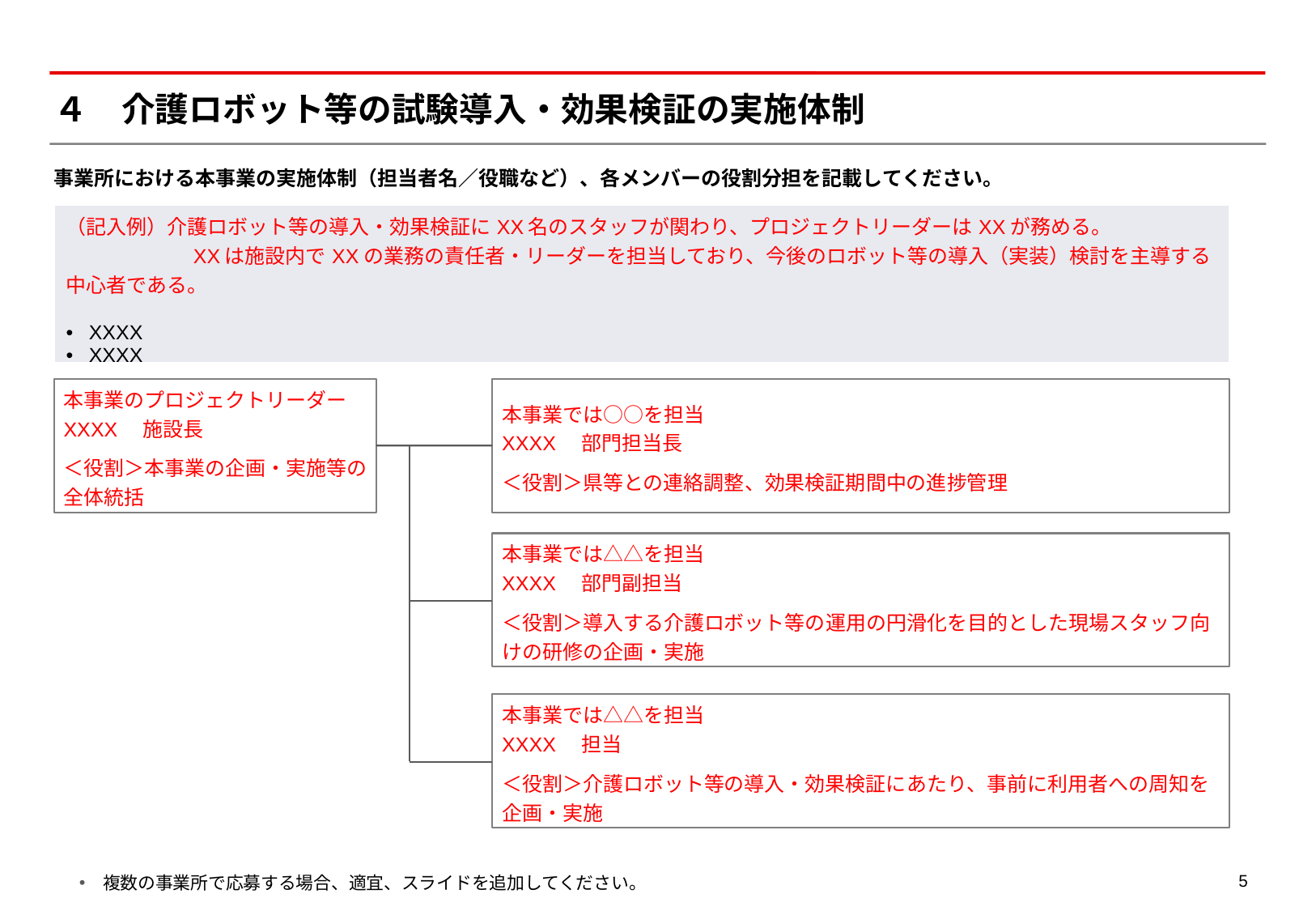

# ４　介護ロボット等の試験導入・効果検証の実施体制
事業所における本事業の実施体制（担当者名／役職など）、各メンバーの役割分担を記載してください。
| （記入例）介護ロボット等の導入・効果検証にXX名のスタッフが関わり、プロジェクトリーダーはXXが務める。 　　　　　　XXは施設内でXXの業務の責任者・リーダーを担当しており、今後のロボット等の導入（実装）検討を主導する中心者である。 XXXX XXXX |
| --- |
本事業では○○を担当
XXXX　部門担当長
＜役割＞県等との連絡調整、効果検証期間中の進捗管理
本事業のプロジェクトリーダー
XXXX　施設長
＜役割＞本事業の企画・実施等の全体統括
本事業では△△を担当
XXXX　部門副担当
＜役割＞導入する介護ロボット等の運用の円滑化を目的とした現場スタッフ向けの研修の企画・実施
本事業では△△を担当
XXXX　担当
＜役割＞介護ロボット等の導入・効果検証にあたり、事前に利用者への周知を企画・実施
複数の事業所で応募する場合、適宜、スライドを追加してください。